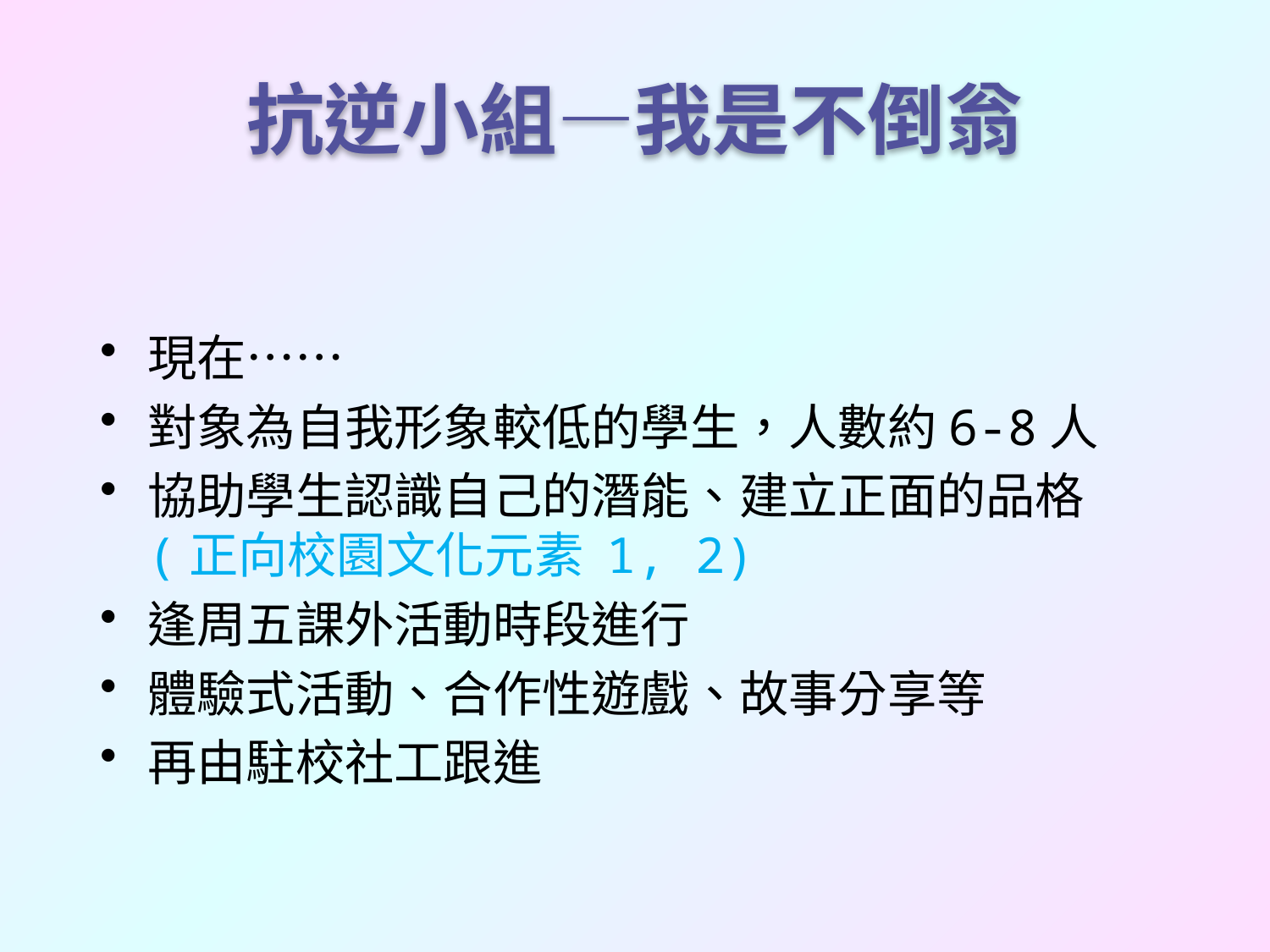

# 抗逆小組—我是不倒翁
現在……
對象為自我形象較低的學生，人數約6-8人
協助學生認識自己的潛能、建立正面的品格 (正向校園文化元素 1, 2)
逢周五課外活動時段進行
體驗式活動、合作性遊戲、故事分享等
再由駐校社工跟進